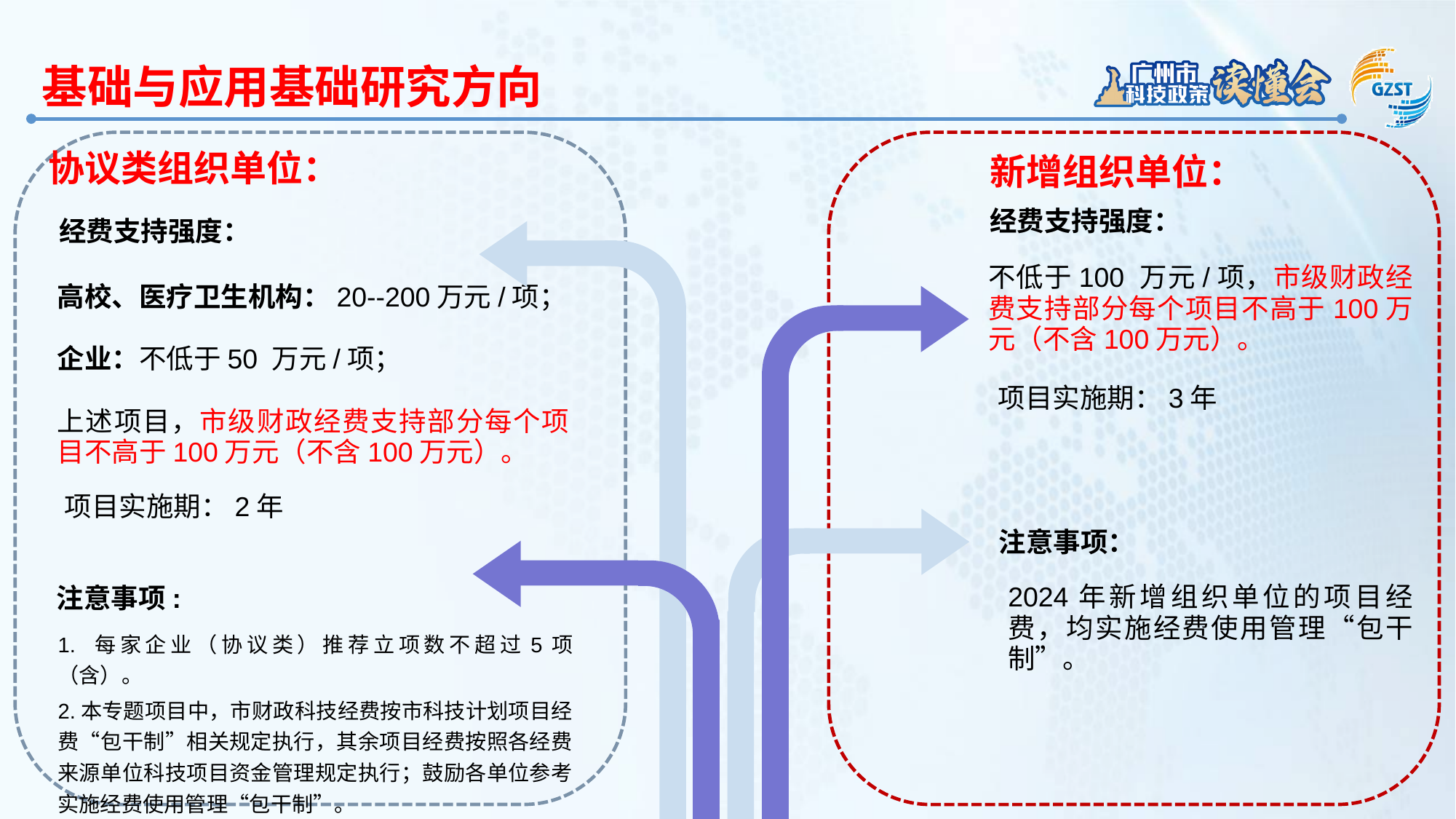

基础与应用基础研究方向

协议类组织单位：
新增组织单位：
经费支持强度：
经费支持强度：

不低于100 万元/项，市级财政经费支持部分每个项目不高于100万元（不含100万元）。
高校、医疗卫生机构：20--200万元/项；

企业：不低于50 万元/项；

上述项目，市级财政经费支持部分每个项目不高于100万元（不含100万元）。

项目实施期：3年

项目实施期：2年

注意事项：

2024年新增组织单位的项目经费，均实施经费使用管理“包干制”。
注意事项:

1. 每家企业（协议类）推荐立项数不超过5项（含）。
2.本专题项目中，市财政科技经费按市科技计划项目经费“包干制”相关规定执行，其余项目经费按照各经费来源单位科技项目资金管理规定执行；鼓励各单位参考实施经费使用管理“包干制”。